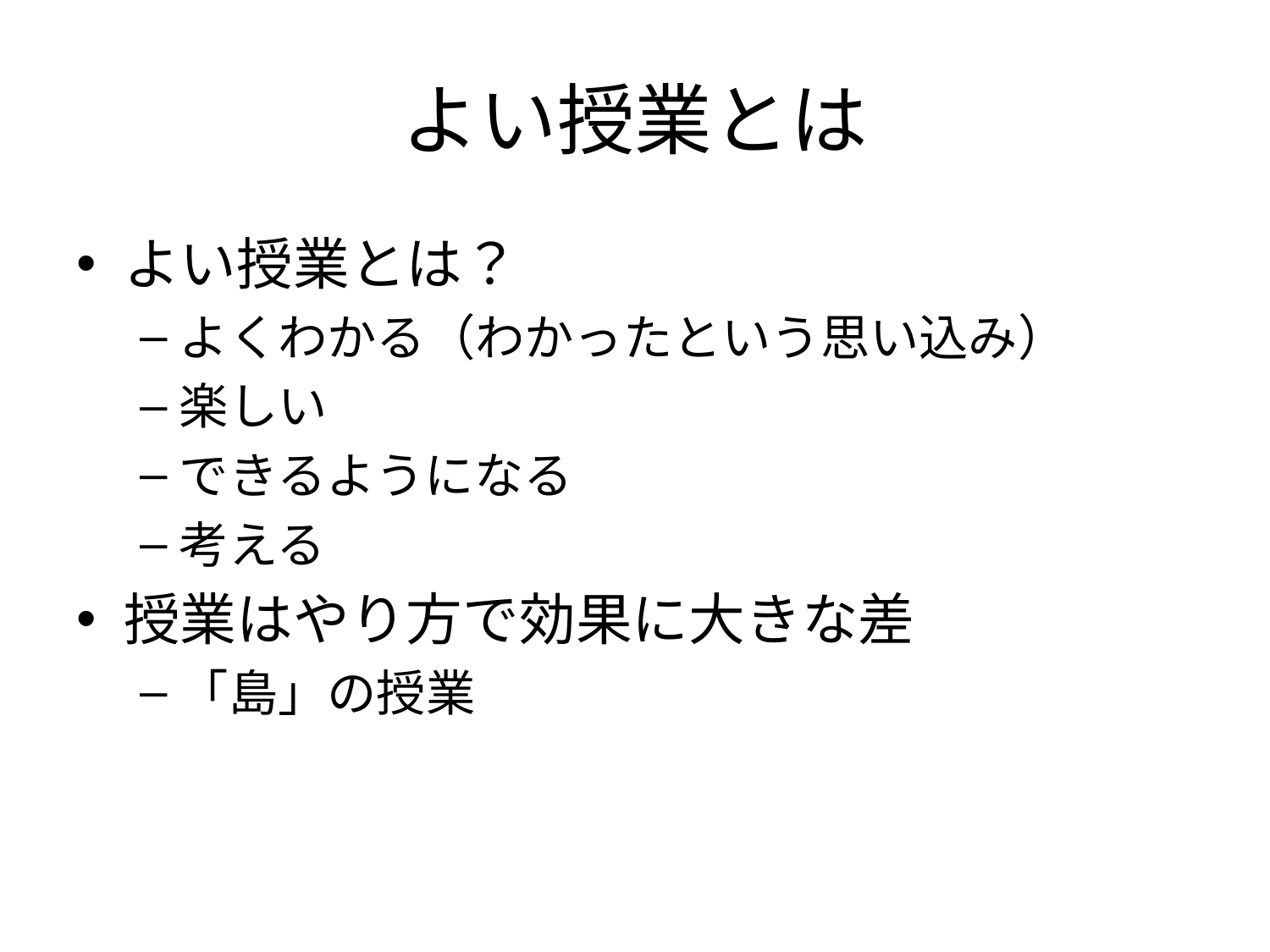

# よい授業とは
よい授業とは？
よくわかる（わかったという思い込み）
楽しい
できるようになる
考える
授業はやり方で効果に大きな差
「島」の授業